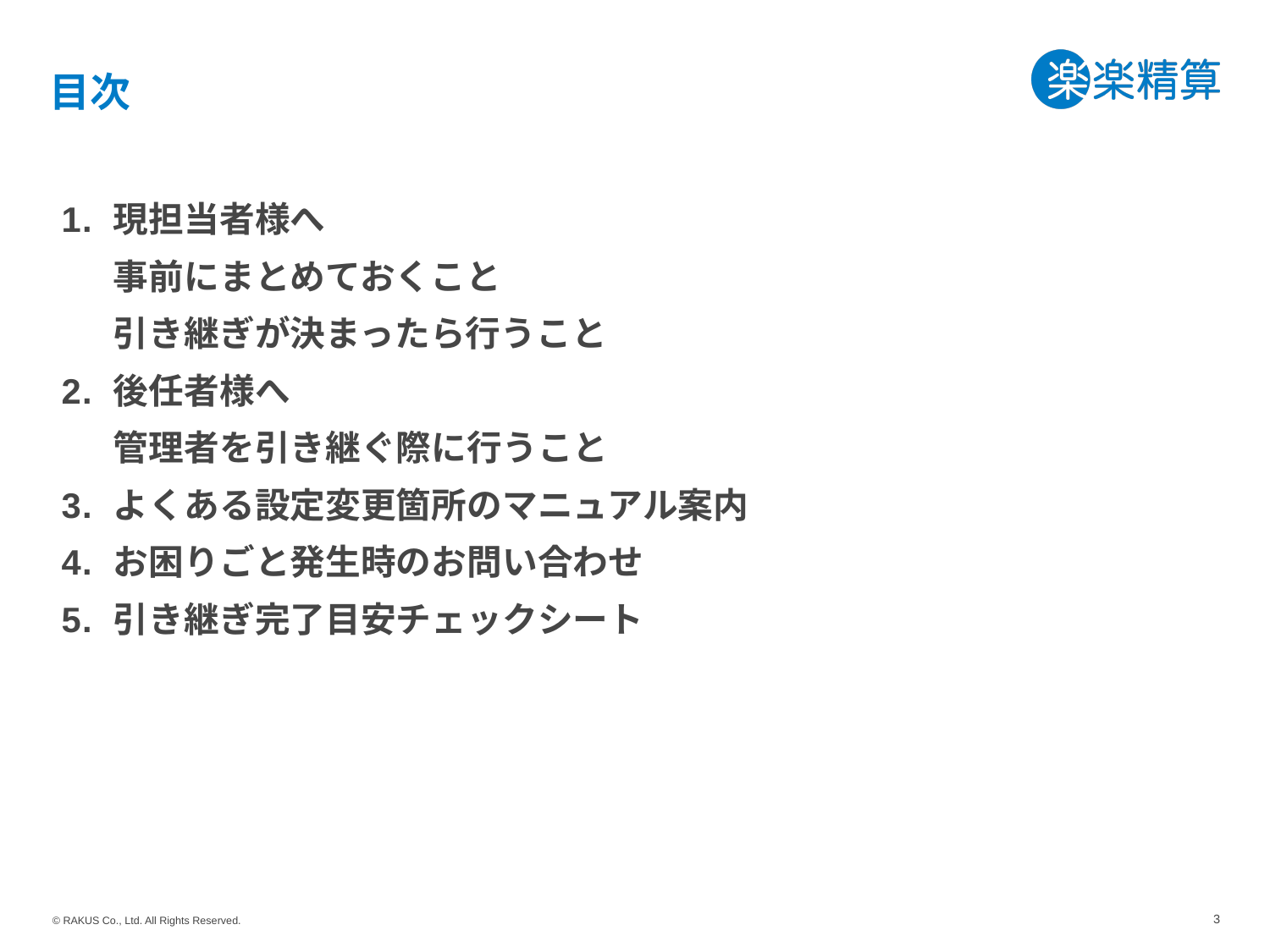

# 目次
現担当者様へ
事前にまとめておくこと
引き継ぎが決まったら行うこと
後任者様へ
管理者を引き継ぐ際に行うこと
よくある設定変更箇所のマニュアル案内
お困りごと発生時のお問い合わせ
引き継ぎ完了目安チェックシート

3